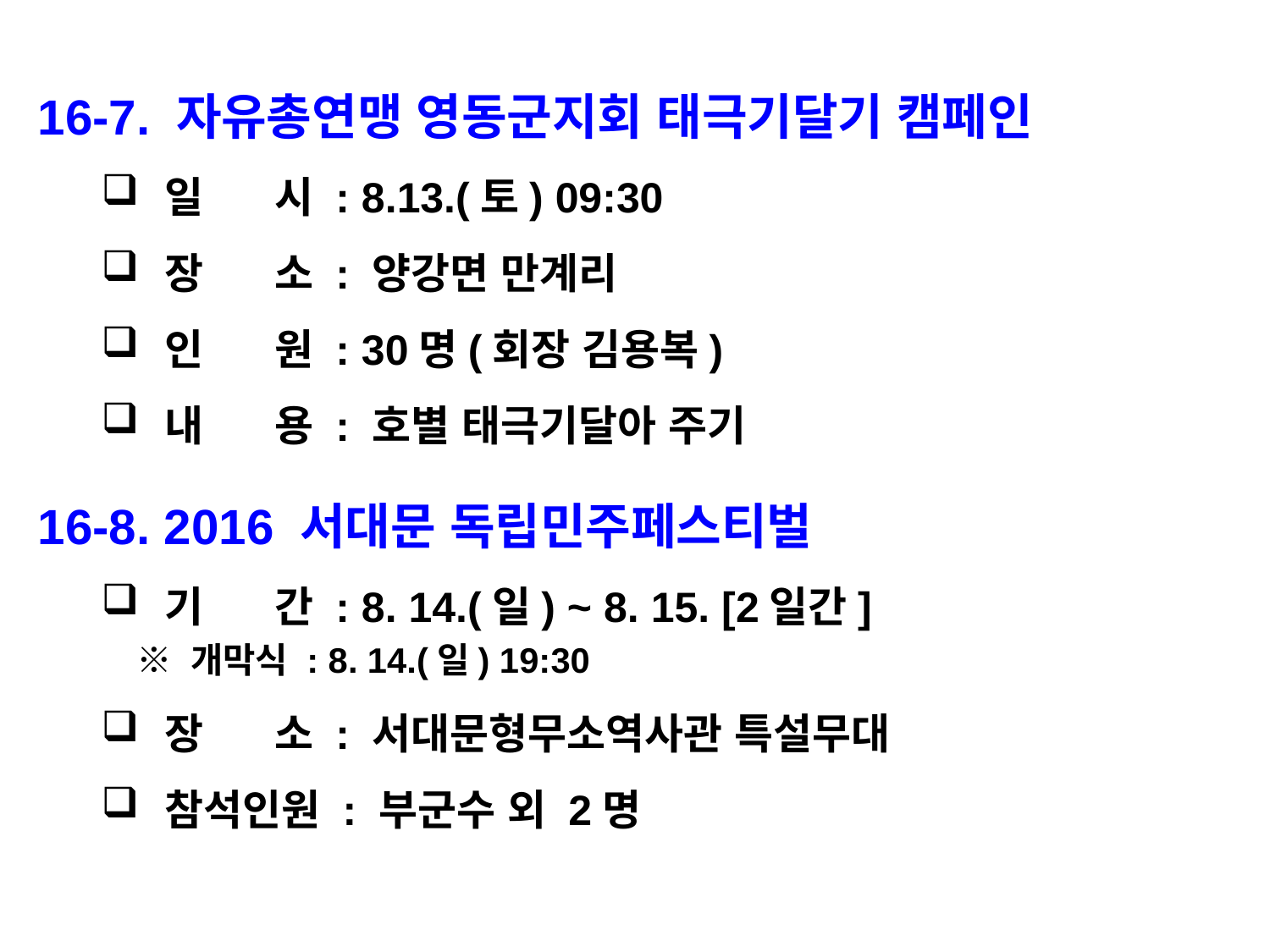

16-7. 자유총연맹 영동군지회 태극기달기 캠페인
일      시 : 8.13.(토) 09:30
장      소 : 양강면 만계리
인      원 : 30명(회장 김용복)
내      용 : 호별 태극기달아 주기
16-8. 2016 서대문 독립민주페스티벌
기      간 : 8. 14.(일) ~ 8. 15. [2일간]
   ※ 개막식 : 8. 14.(일) 19:30
장      소 : 서대문형무소역사관 특설무대
참석인원 : 부군수 외 2명